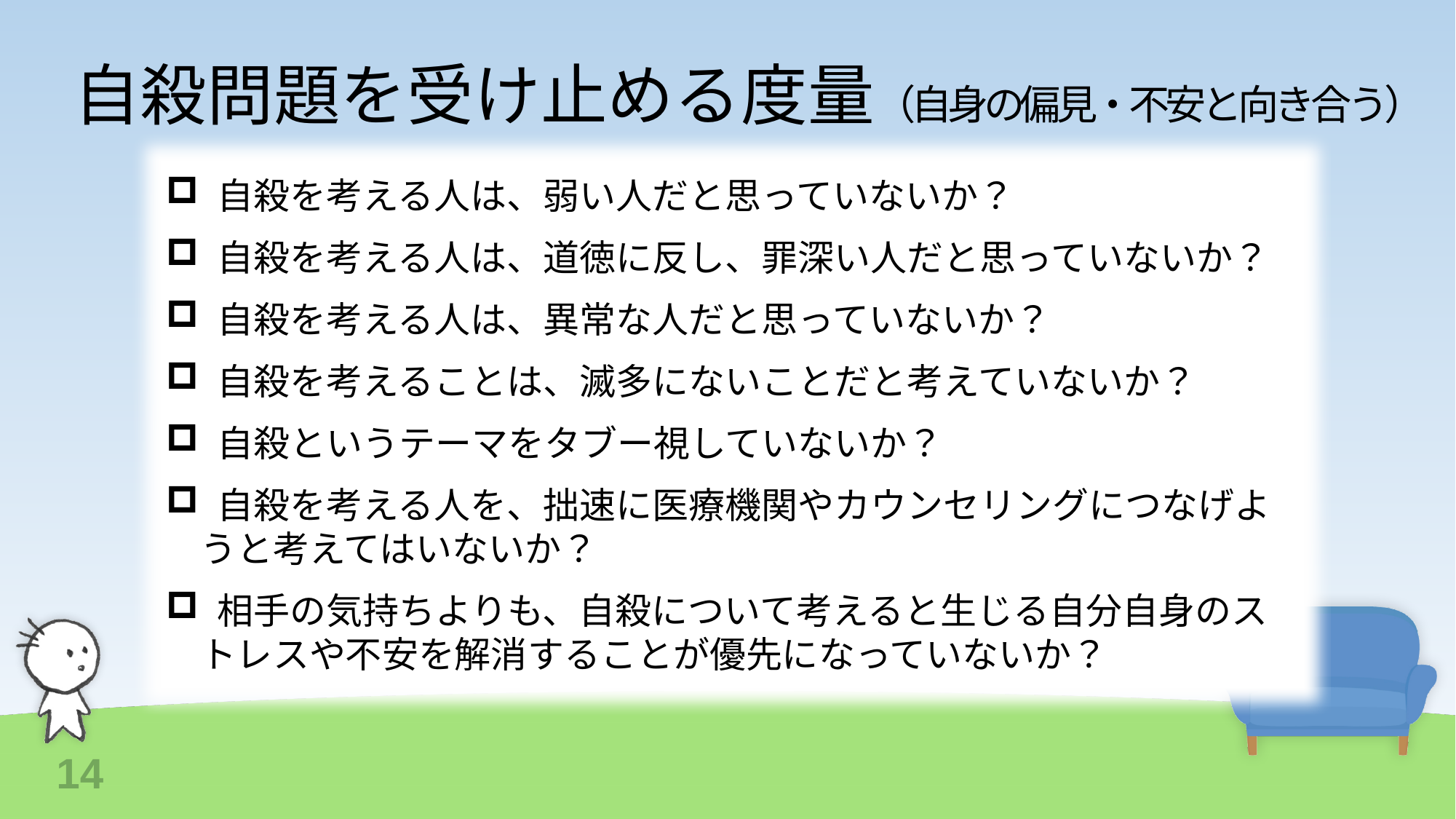

# 自殺問題を受け止める度量（自身の偏見・不安と向き合う）
 自殺を考える人は、弱い人だと思っていないか？
 自殺を考える人は、道徳に反し、罪深い人だと思っていないか？
 自殺を考える人は、異常な人だと思っていないか？
 自殺を考えることは、滅多にないことだと考えていないか？
 自殺というテーマをタブー視していないか？
 自殺を考える人を、拙速に医療機関やカウンセリングにつなげようと考えてはいないか？
 相手の気持ちよりも、自殺について考えると生じる自分自身のストレスや不安を解消することが優先になっていないか？
14